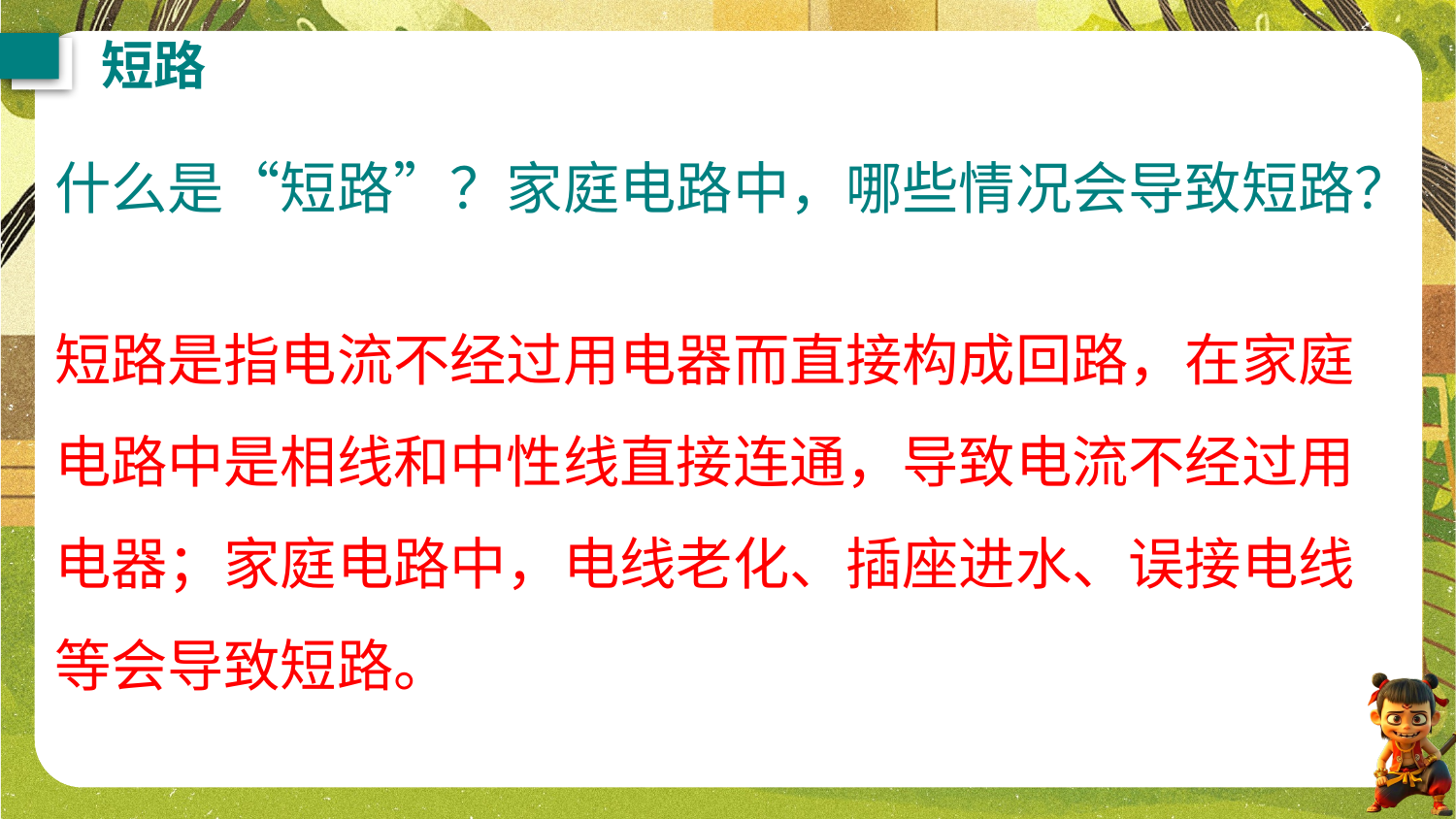

短路

什么是“短路”？家庭电路中，哪些情况会导致短路？
短路是指电流不经过用电器而直接构成回路，在家庭电路中是相线和中性线直接连通，导致电流不经过用电器；家庭电路中，电线老化、插座进水、误接电线等会导致短路。